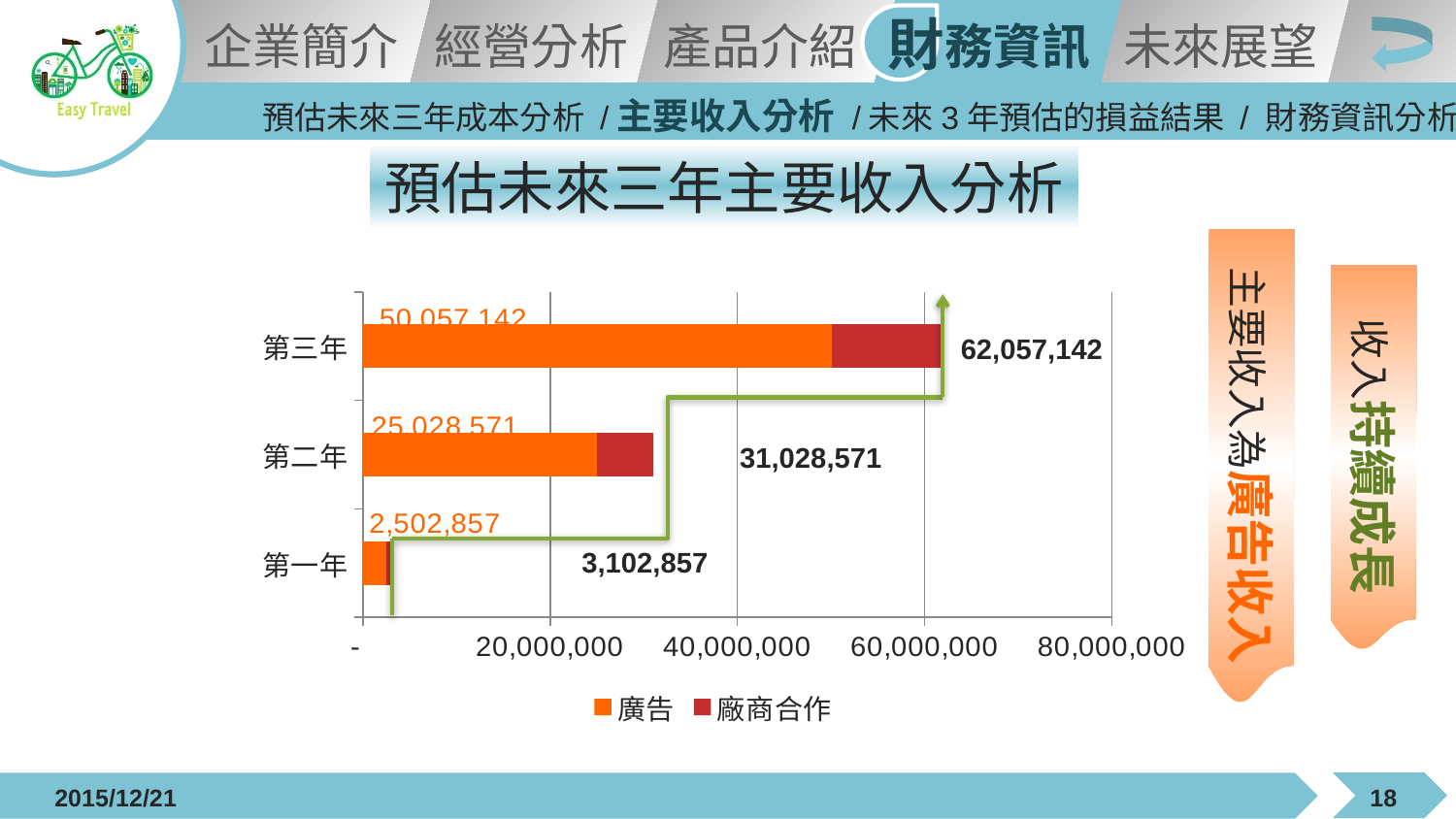

預估未來三年成本分析 /主要收入分析 /未來3年預估的損益結果 / 財務資訊分析
預估未來三年主要收入分析
主要收入為廣告收入
收入持續成長

### Chart

| Category | 廣告 | 廠商合作　 |
|---|---|---|
| 第一年 | 2502857.0 | 600000.0 |
| 第二年 | 25028571.0 | 6000000.0 |
| 第三年 | 50057142.0 | 12000000.0 |
62,057,142
31,028,571
3,102,857
2015/12/21
18